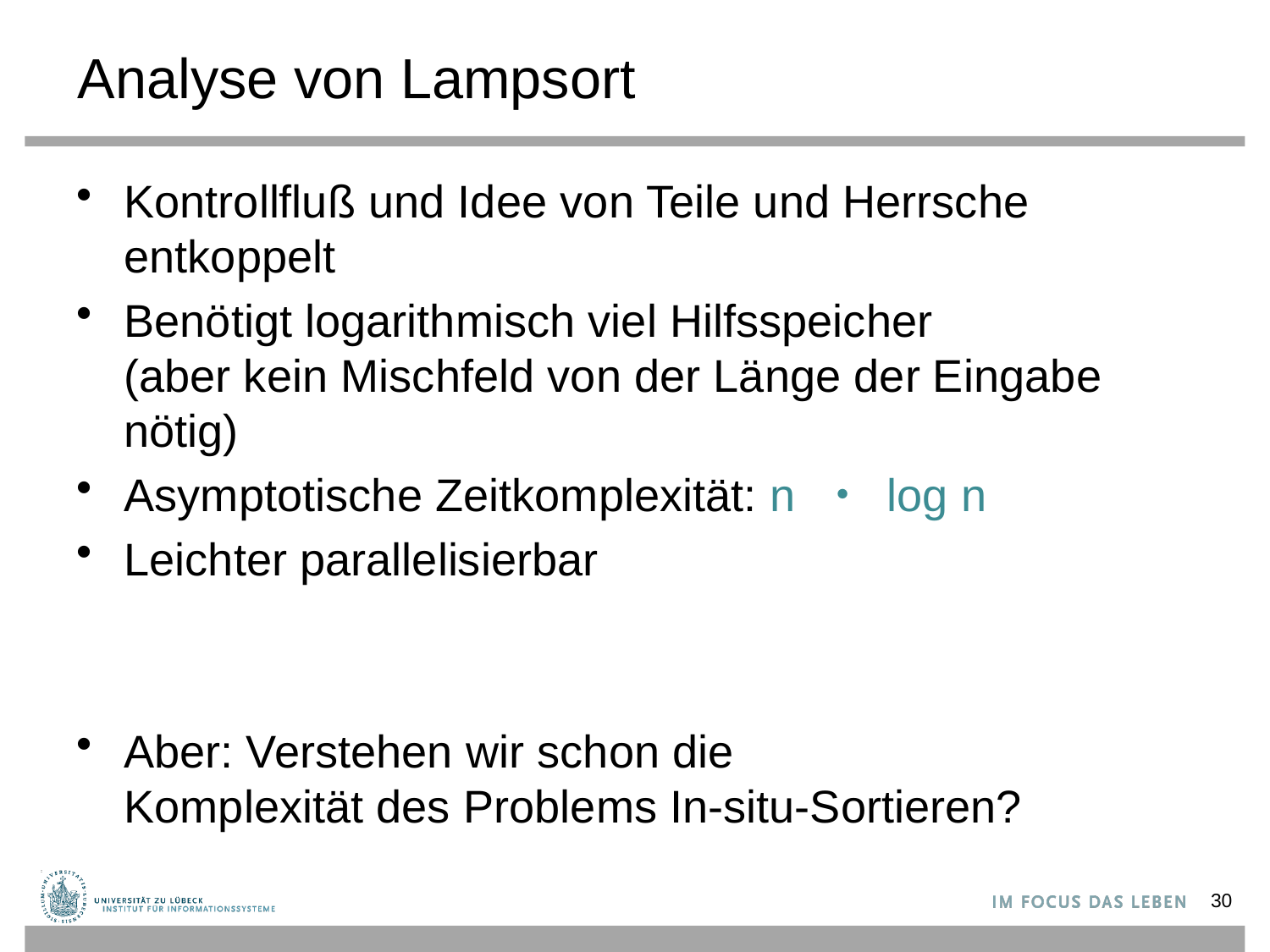

# Analyse von Lampsort
Kontrollfluß und Idee von Teile und Herrsche entkoppelt
Benötigt logarithmisch viel Hilfsspeicher
(aber kein Mischfeld von der Länge der Eingabe nötig)
Asymptotische Zeitkomplexität: n ・ log n
Leichter parallelisierbar

Aber: Verstehen wir schon die
Komplexität des Problems In-situ-Sortieren?
30